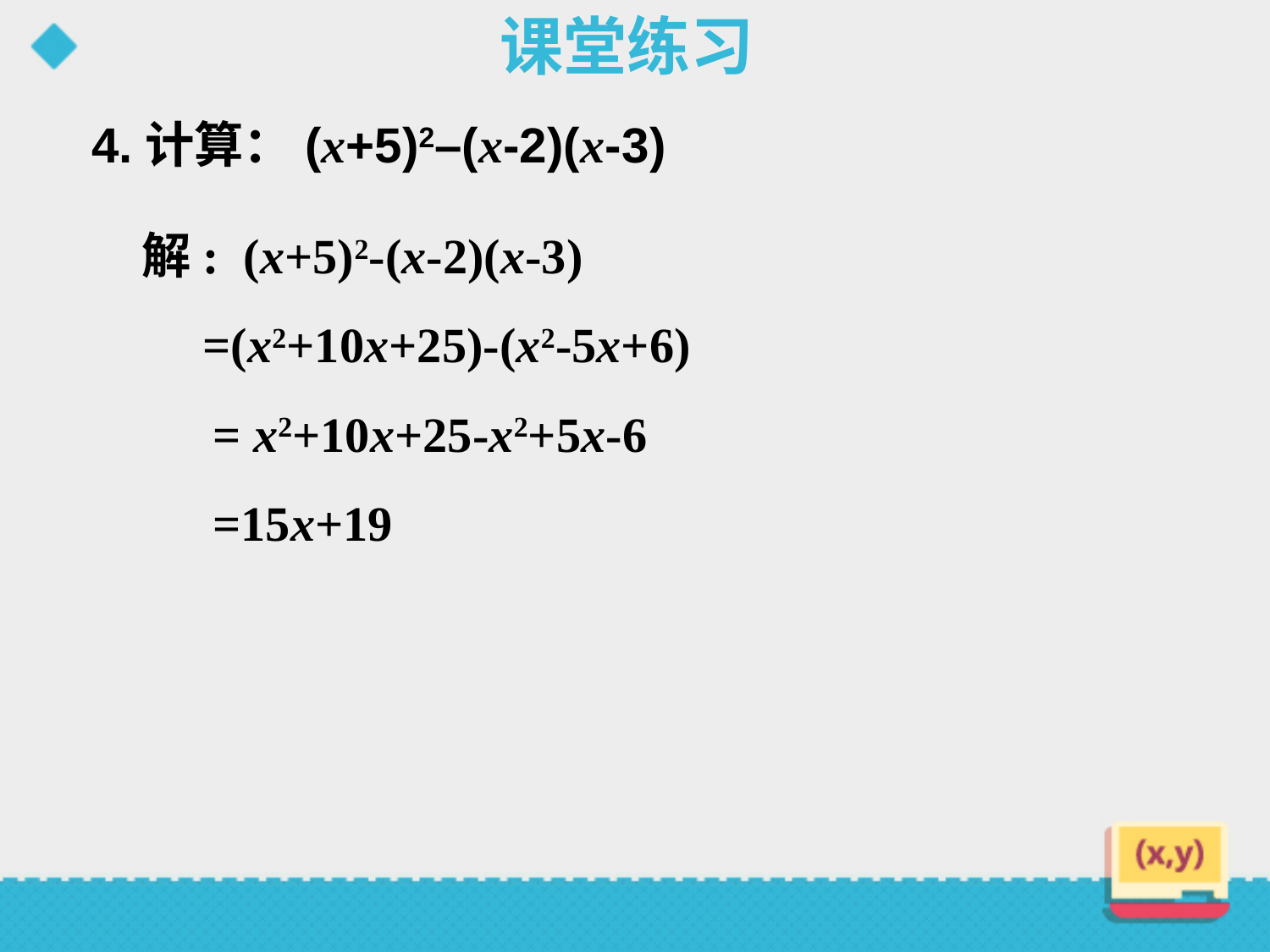

课堂练习

4.计算：(x+5)2–(x-2)(x-3)
解:  (x+5)2-(x-2)(x-3)

     =(x2+10x+25)-(x2-5x+6)
     = x2+10x+25-x2+5x-6
     =15x+19